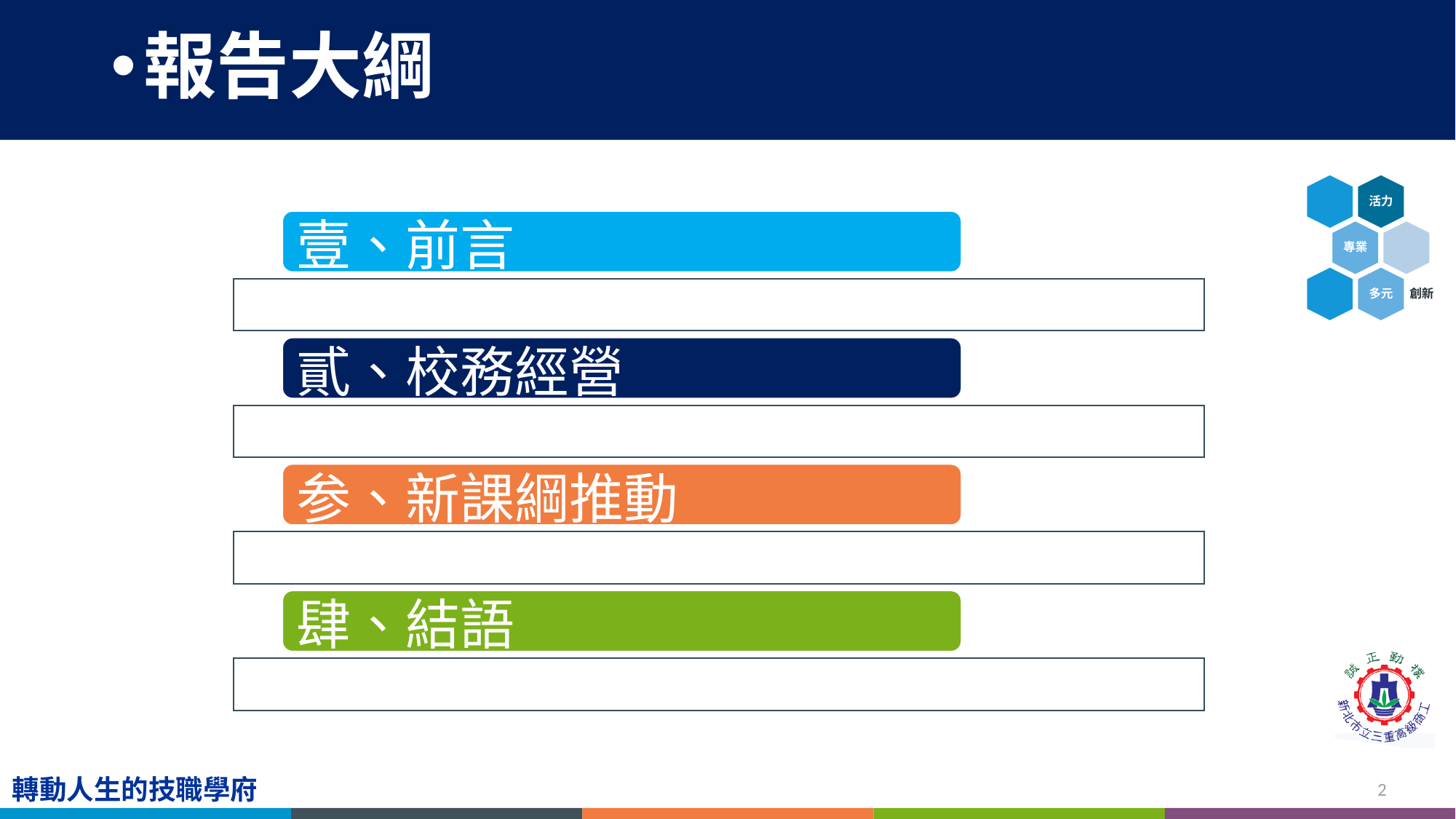

# 報告大綱
壹、前言
参、新課綱推動
肆、結語
貳、校務經營
2